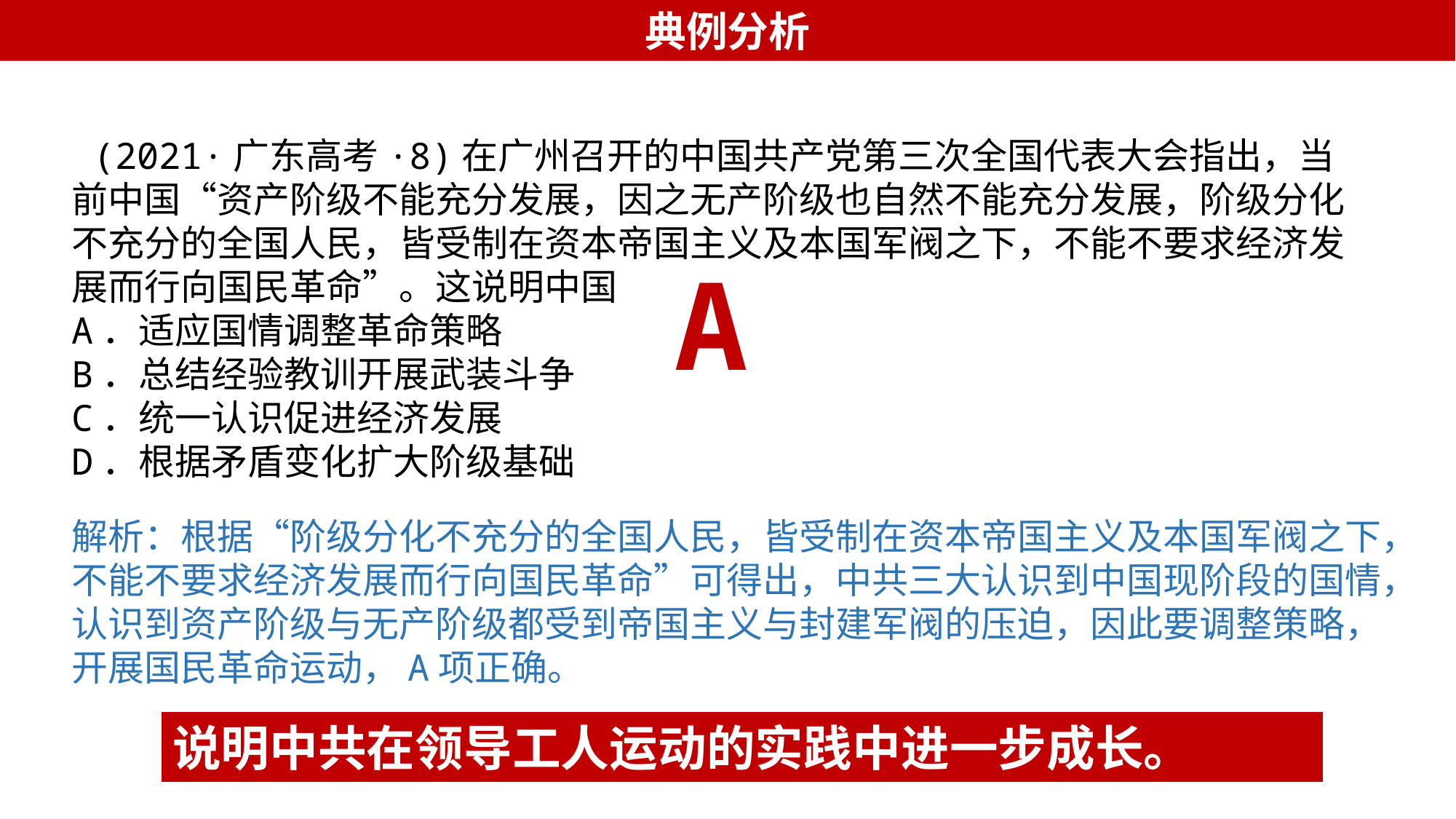

典例分析
 (2021·广东高考·8)在广州召开的中国共产党第三次全国代表大会指出，当前中国“资产阶级不能充分发展，因之无产阶级也自然不能充分发展，阶级分化不充分的全国人民，皆受制在资本帝国主义及本国军阀之下，不能不要求经济发展而行向国民革命”。这说明中国
A．适应国情调整革命策略
B．总结经验教训开展武装斗争
C．统一认识促进经济发展
D．根据矛盾变化扩大阶级基础
A
解析：根据“阶级分化不充分的全国人民，皆受制在资本帝国主义及本国军阀之下，不能不要求经济发展而行向国民革命”可得出，中共三大认识到中国现阶段的国情，认识到资产阶级与无产阶级都受到帝国主义与封建军阀的压迫，因此要调整策略，开展国民革命运动，A项正确。
说明中共在领导工人运动的实践中进一步成长。